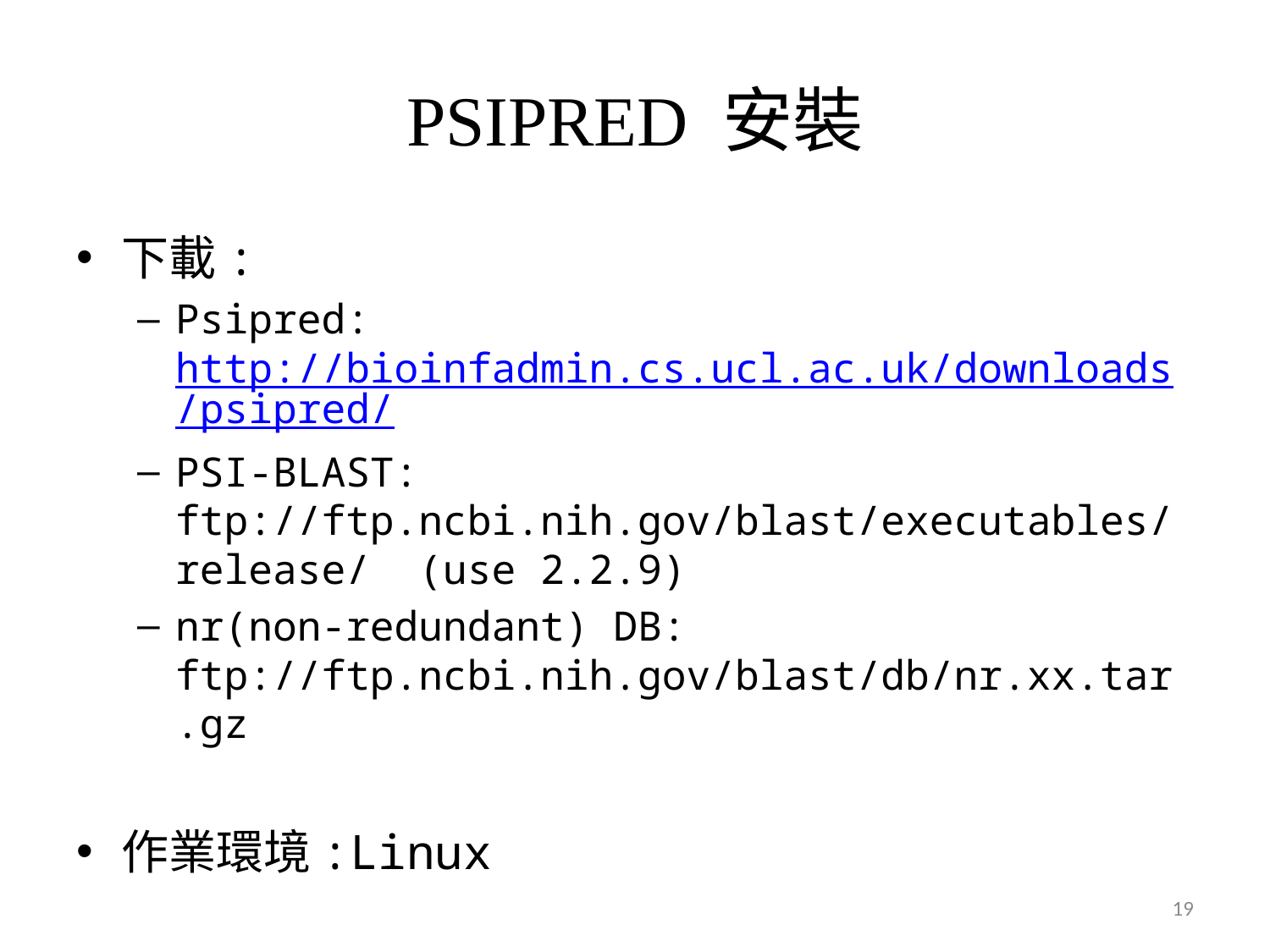

# PSIPRED 安裝
下載:
Psipred: http://bioinfadmin.cs.ucl.ac.uk/downloads/psipred/
PSI-BLAST: ftp://ftp.ncbi.nih.gov/blast/executables/release/  (use 2.2.9)
nr(non-redundant) DB: ftp://ftp.ncbi.nih.gov/blast/db/nr.xx.tar.gz

作業環境:Linux
19